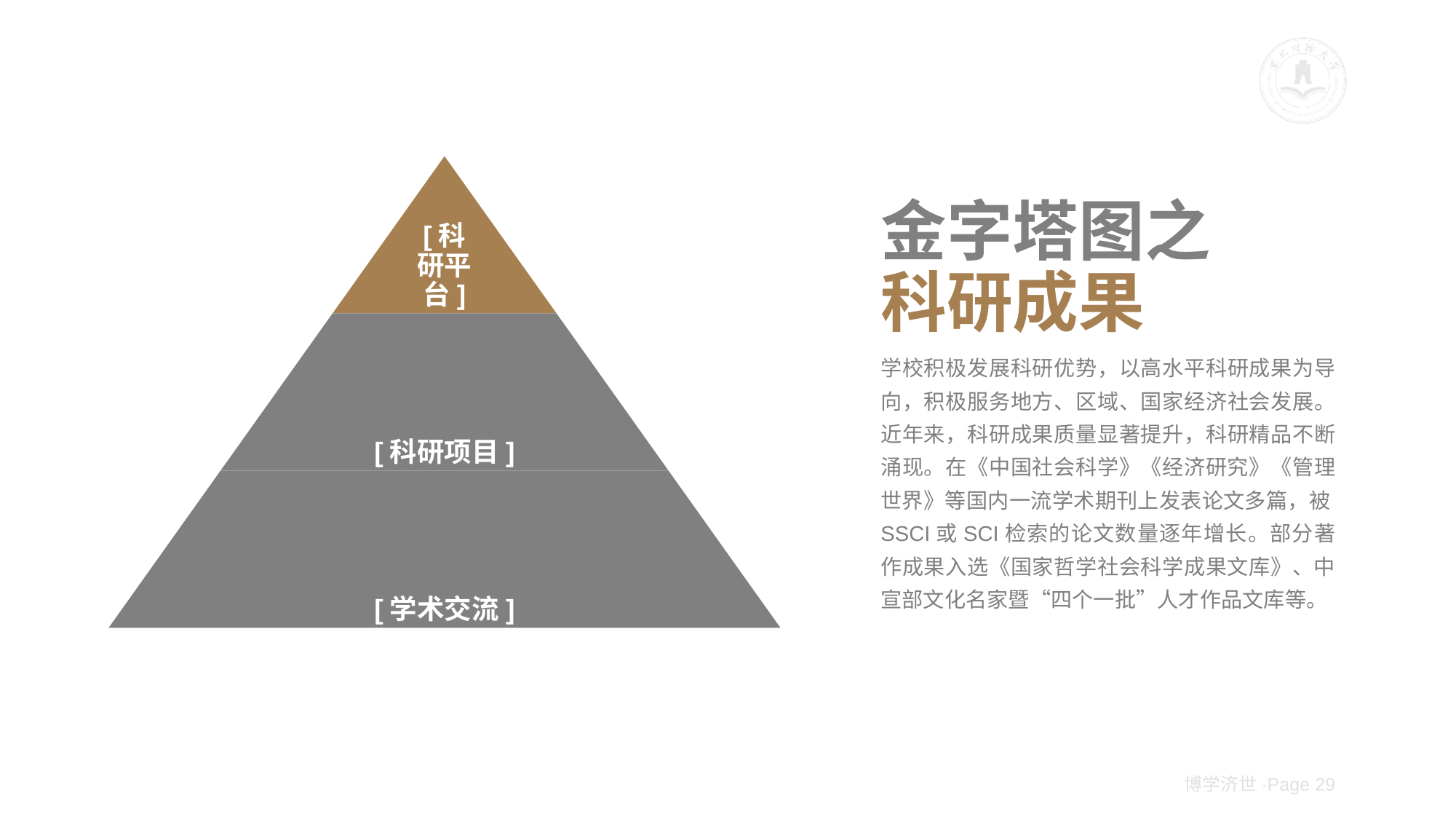

[科研平台]
[科研项目]
[学术交流]
# 金字塔图之 科研成果
学校积极发展科研优势，以高水平科研成果为导向，积极服务地方、区域、国家经济社会发展。近年来，科研成果质量显著提升，科研精品不断涌现。在《中国社会科学》《经济研究》《管理世界》等国内一流学术期刊上发表论文多篇，被SSCI或SCI检索的论文数量逐年增长。部分著作成果入选《国家哲学社会科学成果文库》、中宣部文化名家暨“四个一批”人才作品文库等。
博学济世·Page 29
左侧金字塔图可以换成其他smartart图示或数据图表使用